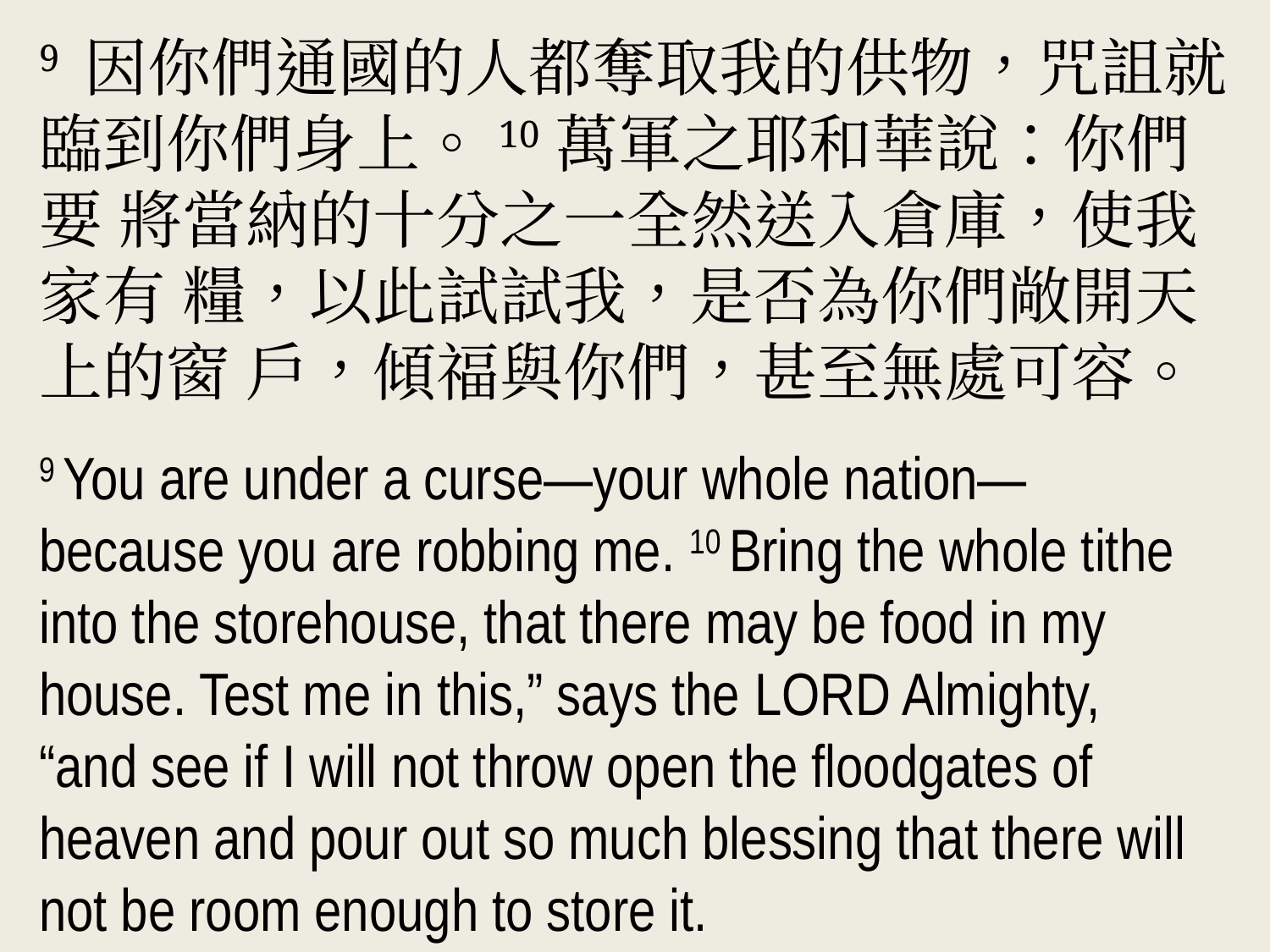

9 因你們通國的人都奪取我的供物，咒詛就 臨到你們身上。10萬軍之耶和華說：你們要 將當納的十分之一全然送入倉庫，使我家有 糧，以此試試我，是否為你們敞開天上的窗 戶，傾福與你們，甚至無處可容。
9 You are under a curse—your whole nation—because you are robbing me. 10 Bring the whole tithe into the storehouse, that there may be food in my house. Test me in this,” says the Lord Almighty, “and see if I will not throw open the floodgates of heaven and pour out so much blessing that there will not be room enough to store it.